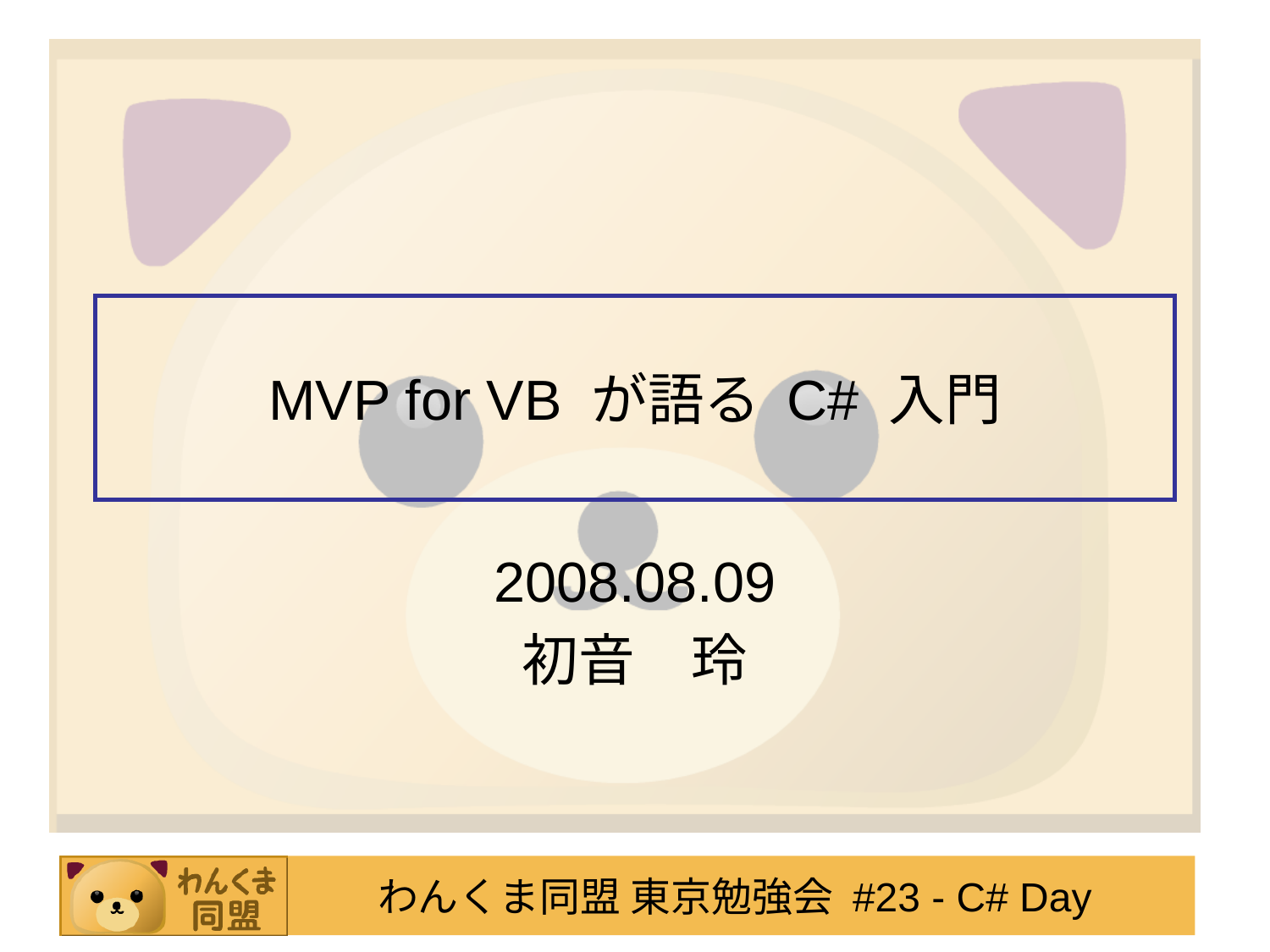

# MVP for VB が語る C# 入門
2008.08.09
初音　玲